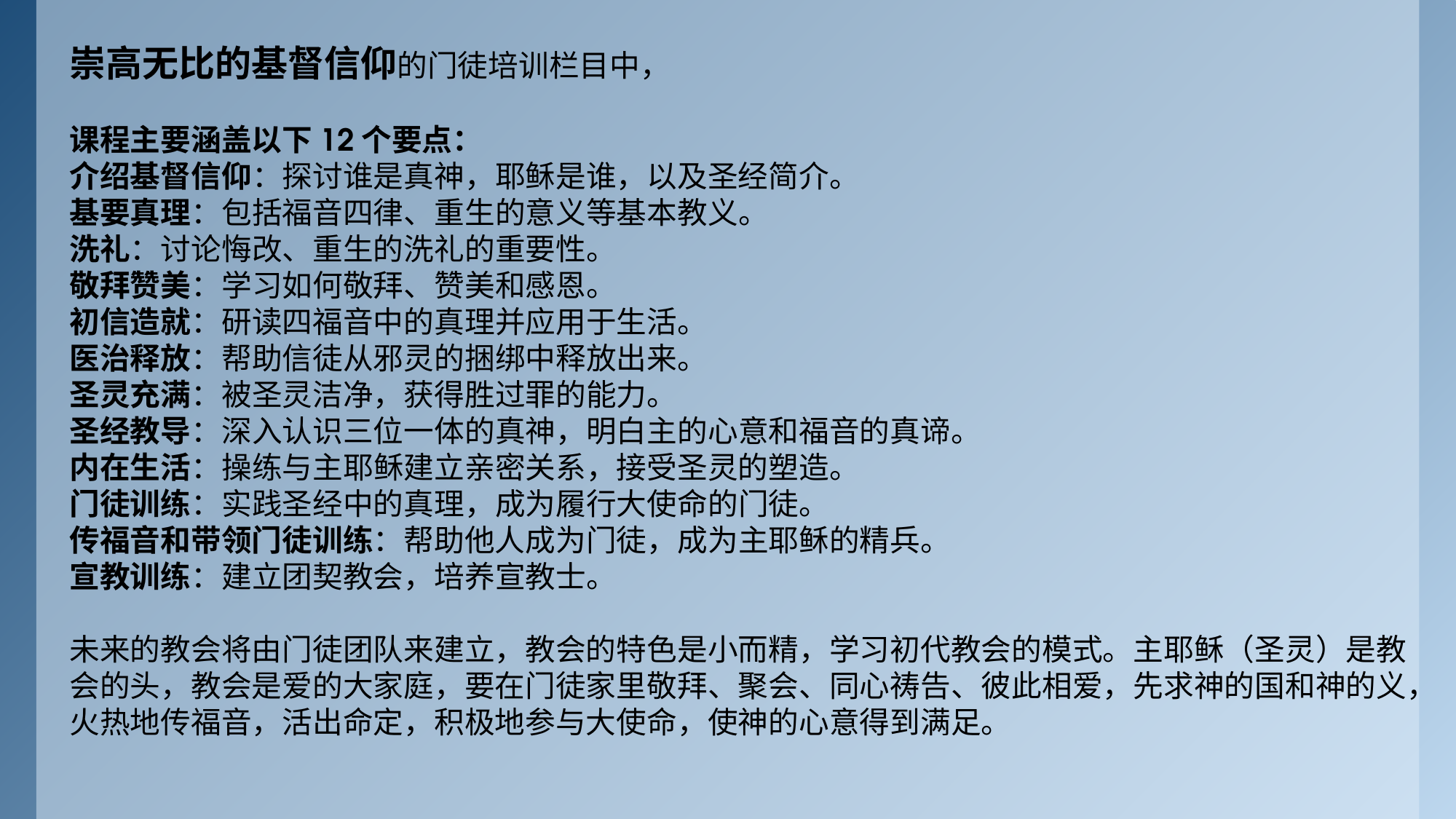

崇高无比的基督信仰的门徒培训栏目中，

课程主要涵盖以下12个要点：
介绍基督信仰：探讨谁是真神，耶稣是谁，以及圣经简介。
基要真理：包括福音四律、重生的意义等基本教义。
洗礼：讨论悔改、重生的洗礼的重要性。
敬拜赞美：学习如何敬拜、赞美和感恩。
初信造就：研读四福音中的真理并应用于生活。
医治释放：帮助信徒从邪灵的捆绑中释放出来。
圣灵充满：被圣灵洁净，获得胜过罪的能力。
圣经教导：深入认识三位一体的真神，明白主的心意和福音的真谛。
内在生活：操练与主耶稣建立亲密关系，接受圣灵的塑造。
门徒训练：实践圣经中的真理，成为履行大使命的门徒。
传福音和带领门徒训练：帮助他人成为门徒，成为主耶稣的精兵。
宣教训练：建立团契教会，培养宣教士。

未来的教会将由门徒团队来建立，教会的特色是小而精，学习初代教会的模式。主耶稣（圣灵）是教会的头，教会是爱的大家庭，要在门徒家里敬拜、聚会、同心祷告、彼此相爱，先求神的国和神的义，火热地传福音，活出命定，积极地参与大使命，使神的心意得到满足。